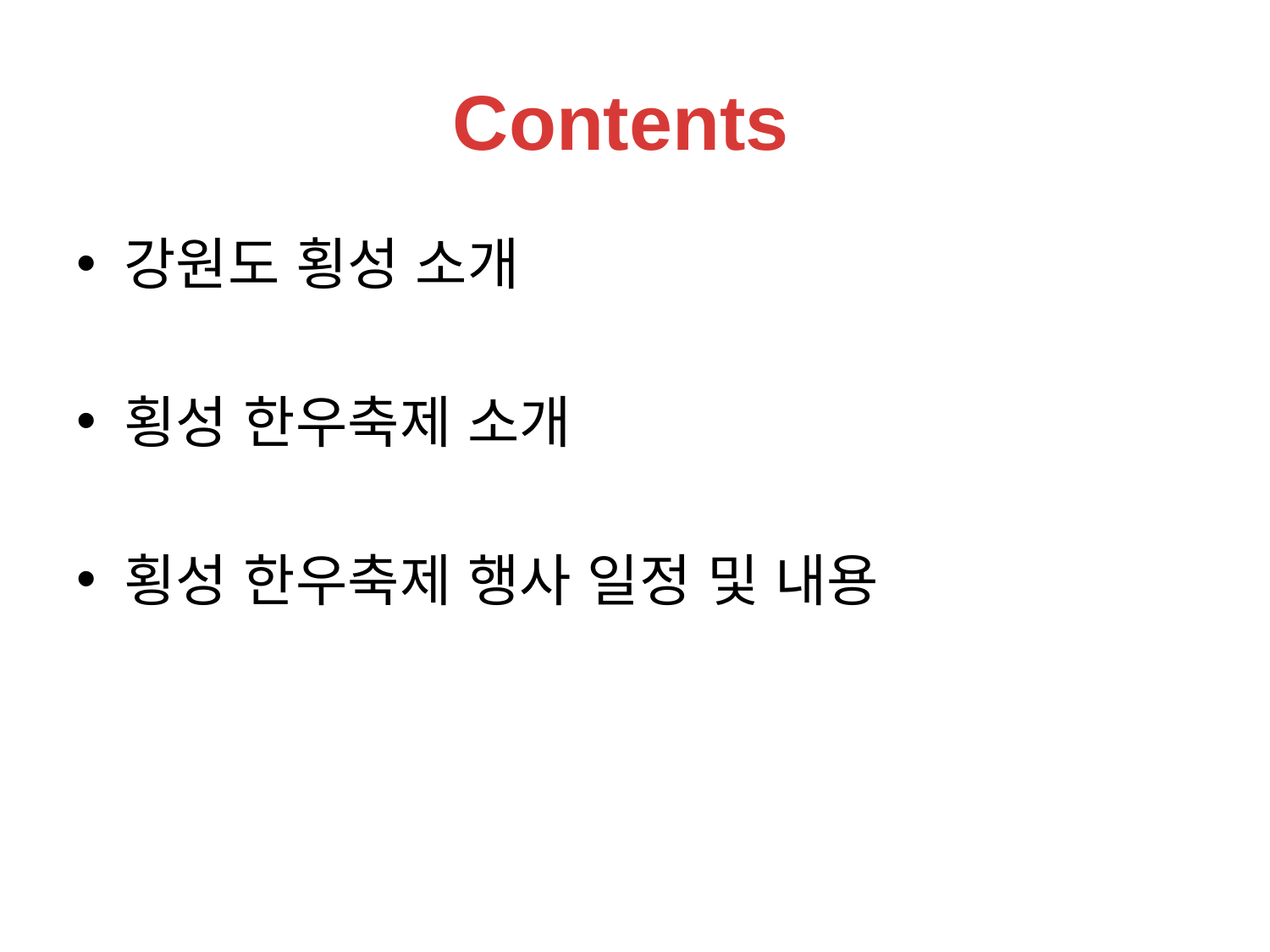

# Contents
강원도 횡성 소개

횡성 한우축제 소개

횡성 한우축제 행사 일정 및 내용